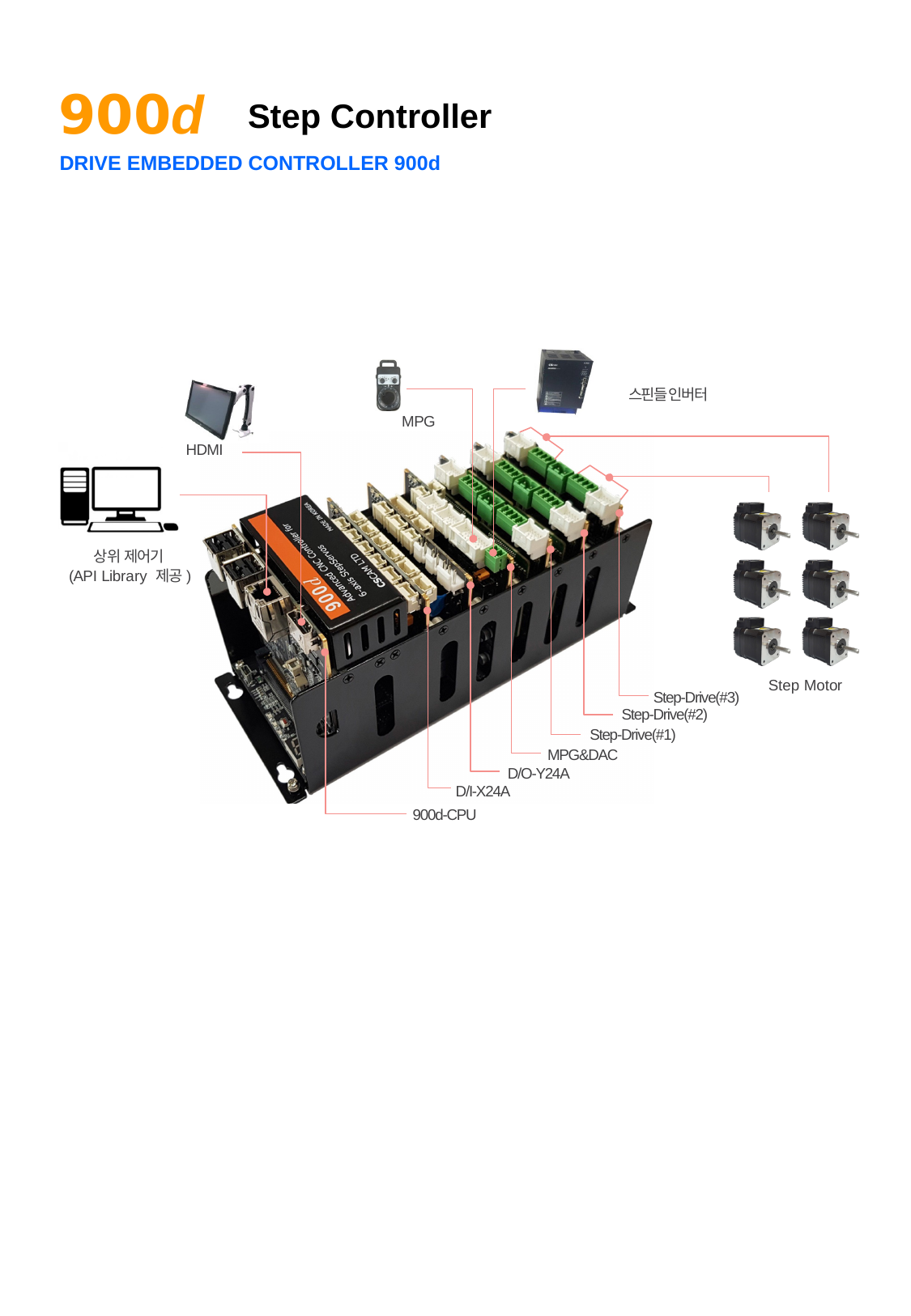

900d
Step Controller
DRIVE EMBEDDED CONTROLLER 900d

스핀들 인버터
MPG
HDMI

상위 제어기
(API Library 제공)

Step Motor
Step-Drive(#3)
Step-Drive(#2)
Step-Drive(#1)
MPG&DAC
D/O-Y24A
D/I-X24A
900d-CPU